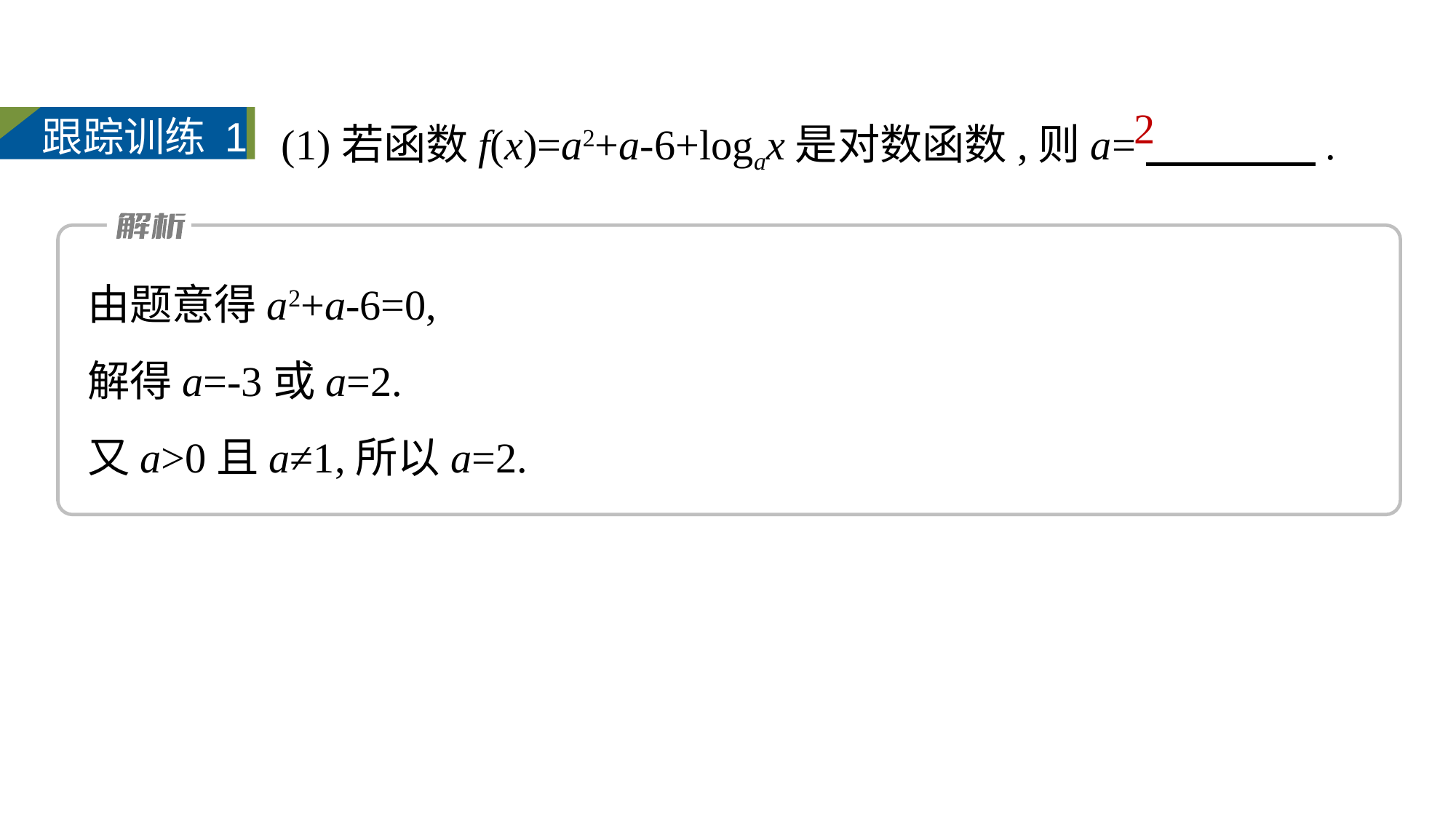

(1)若函数f(x)=a2+a-6+logax是对数函数,则a=　　　　.
2
跟踪训练 1

由题意得a2+a-6=0,
解得a=-3或a=2.
又a>0且a≠1,所以a=2.